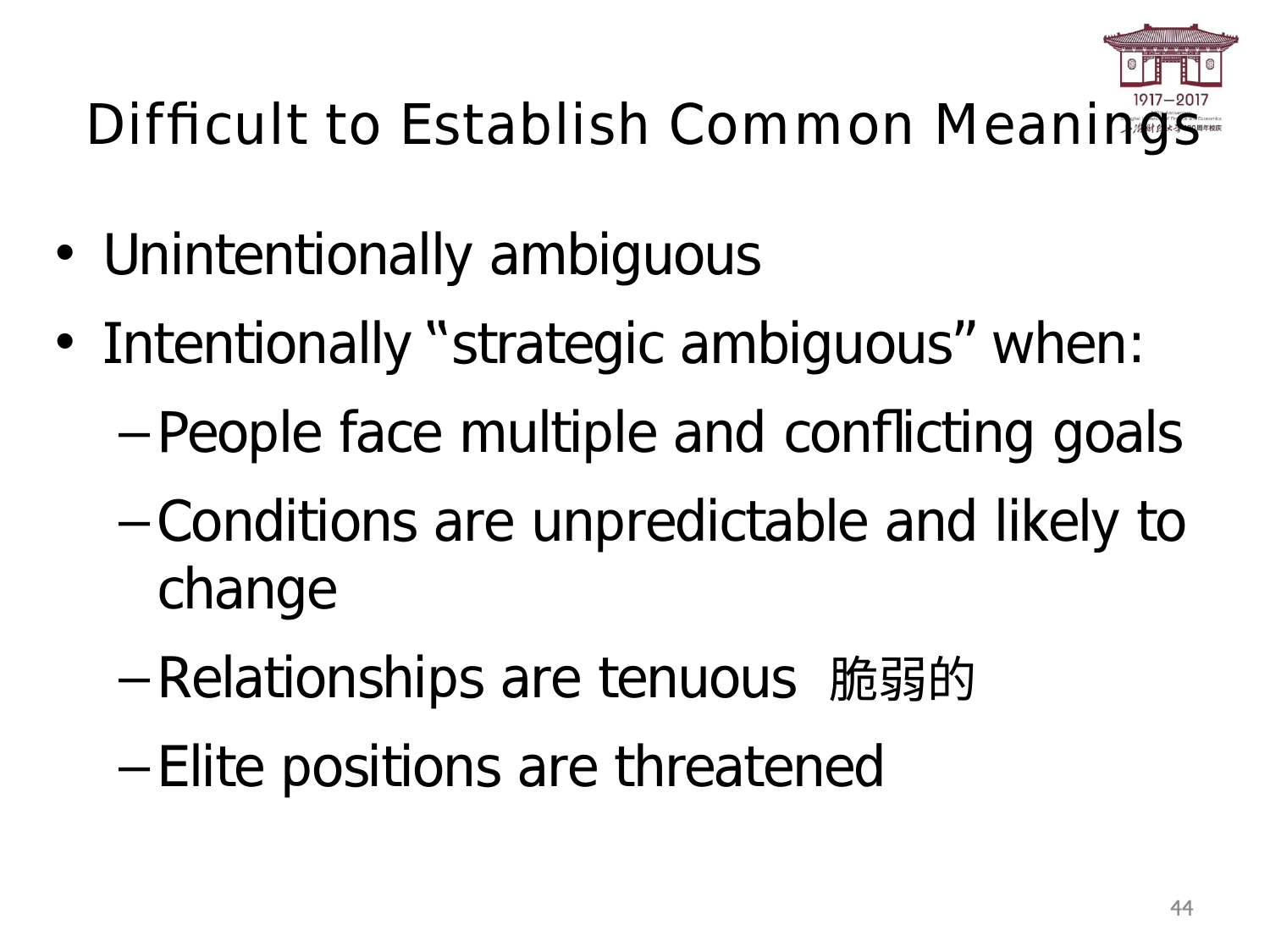

# Difficult to Establish Common Meanings
Unintentionally ambiguous
Intentionally “strategic ambiguous” when:
People face multiple and conflicting goals
Conditions are unpredictable and likely to change
Relationships are tenuous 脆弱的
Elite positions are threatened
44